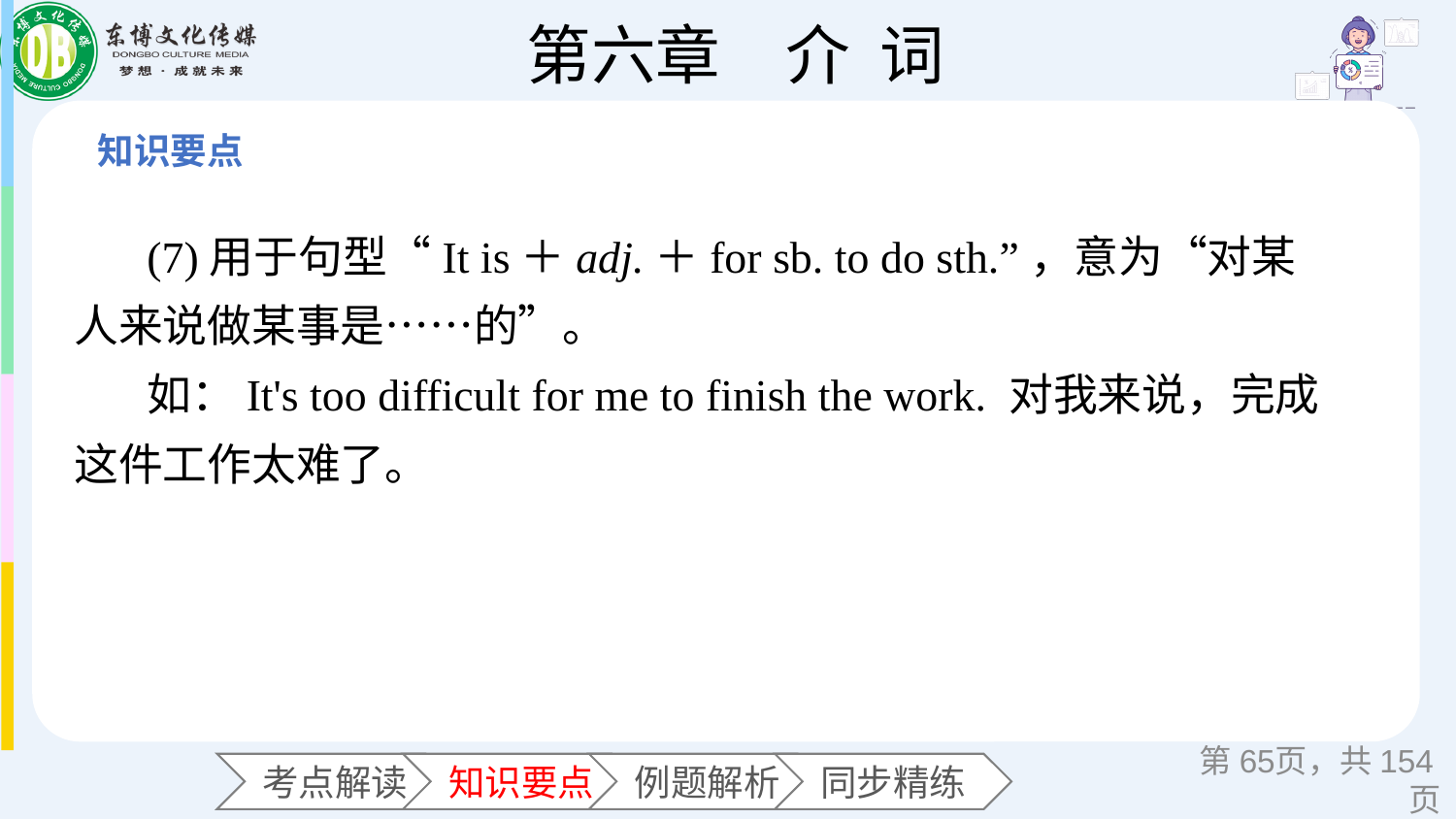

(7)用于句型“It is＋adj.＋for sb. to do sth.”，意为“对某人来说做某事是……的”。
如：It's too difficult for me to finish the work. 对我来说，完成这件工作太难了。

第65页，共154页